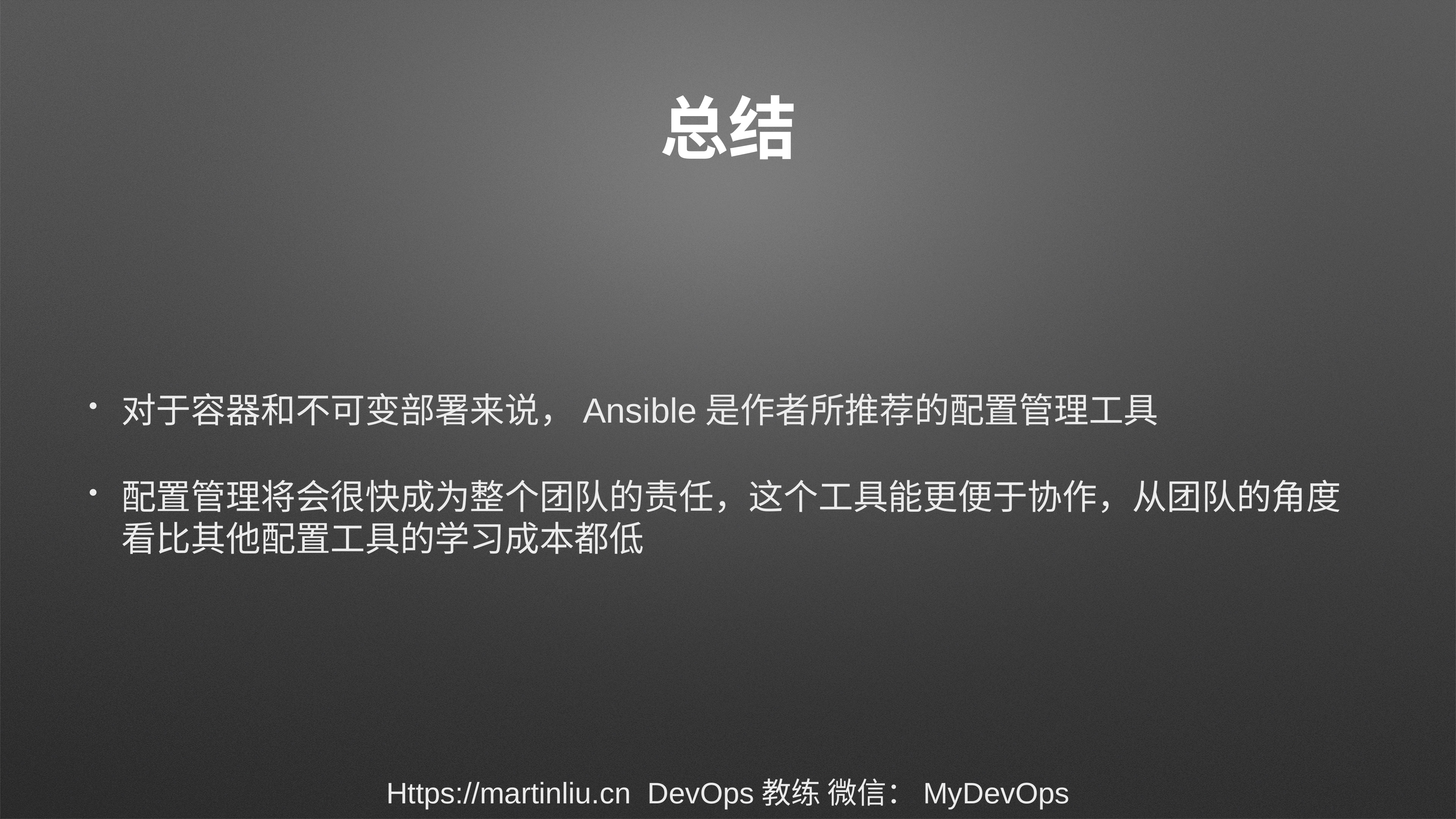

# 总结
对于容器和不可变部署来说，Ansible是作者所推荐的配置管理工具
配置管理将会很快成为整个团队的责任，这个工具能更便于协作，从团队的角度看比其他配置工具的学习成本都低